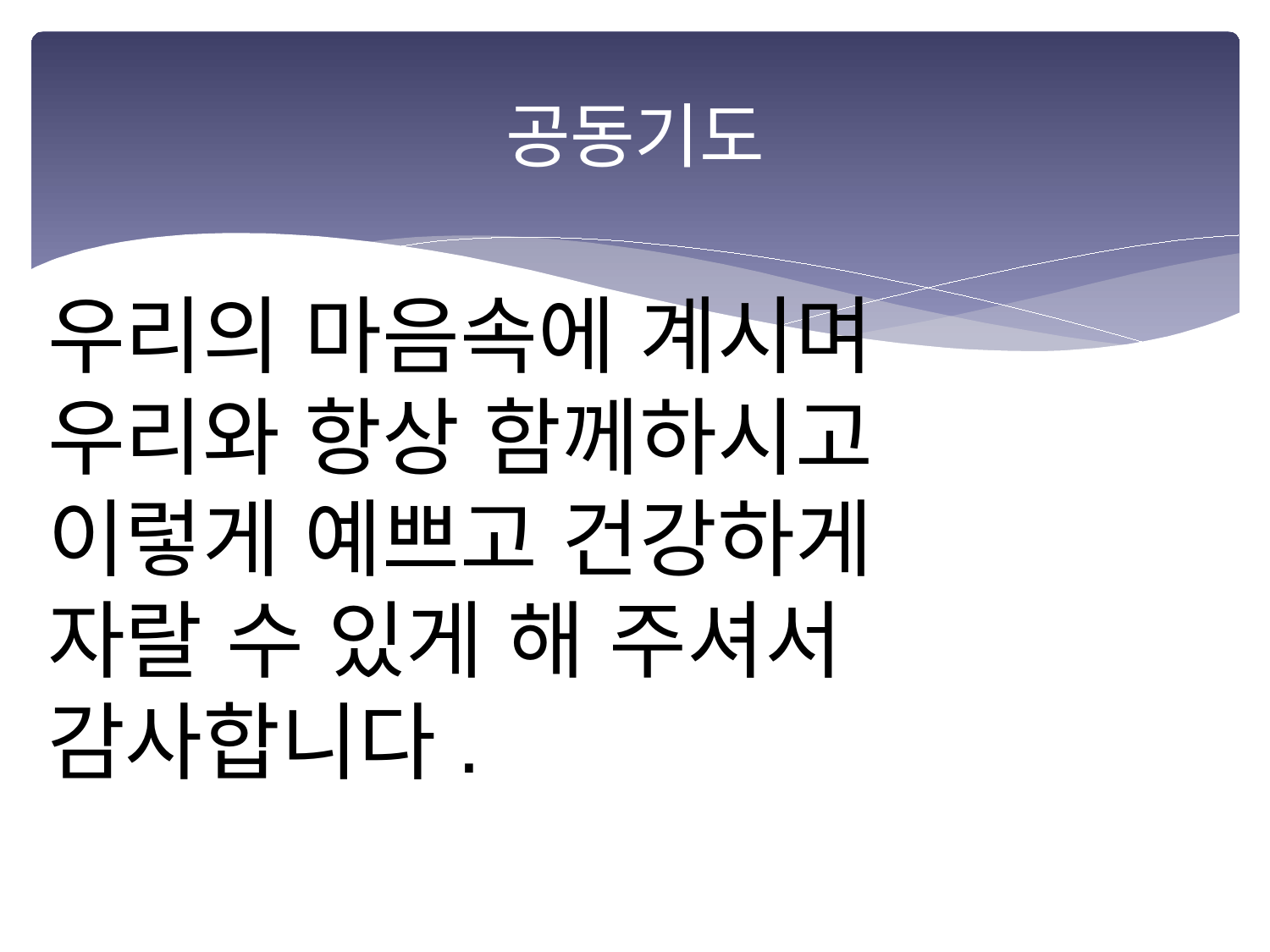

# 공동기도

우리의 마음속에 계시며
우리와 항상 함께하시고
이렇게 예쁘고 건강하게
자랄 수 있게 해 주셔서
감사합니다.